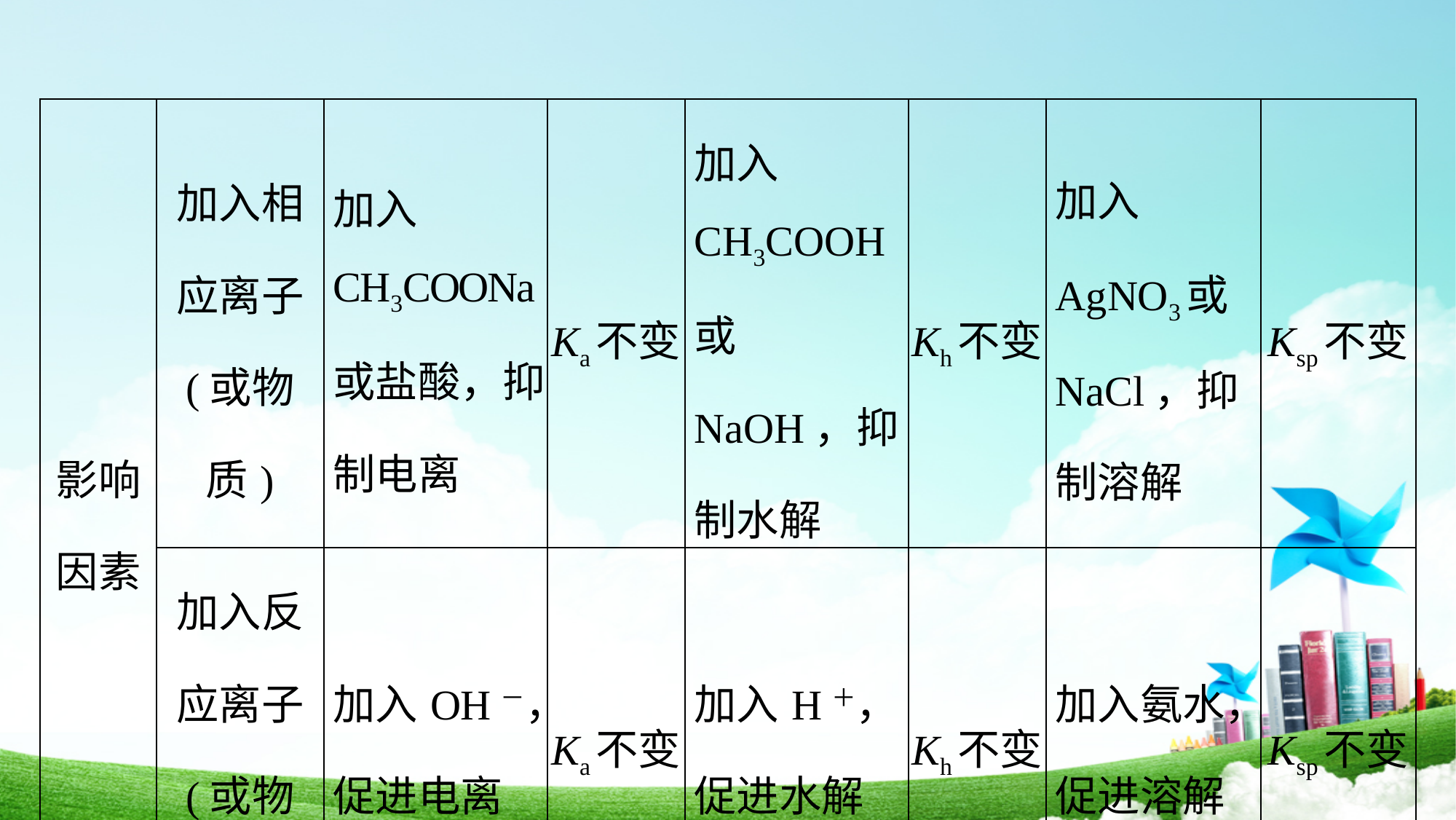

| 影响因素 | 加入相应离子 (或物质) | 加入CH3COONa或盐酸，抑制电离 | Ka不变 | 加入CH3COOH或NaOH，抑制水解 | Kh不变 | 加入AgNO3或NaCl，抑制溶解 | Ksp不变 |
| --- | --- | --- | --- | --- | --- | --- | --- |
|  | 加入反应离子 (或物质) | 加入OH－，促进电离 | Ka不变 | 加入H＋，促进水解 | Kh不变 | 加入氨水，促进溶解 | Ksp不变 |